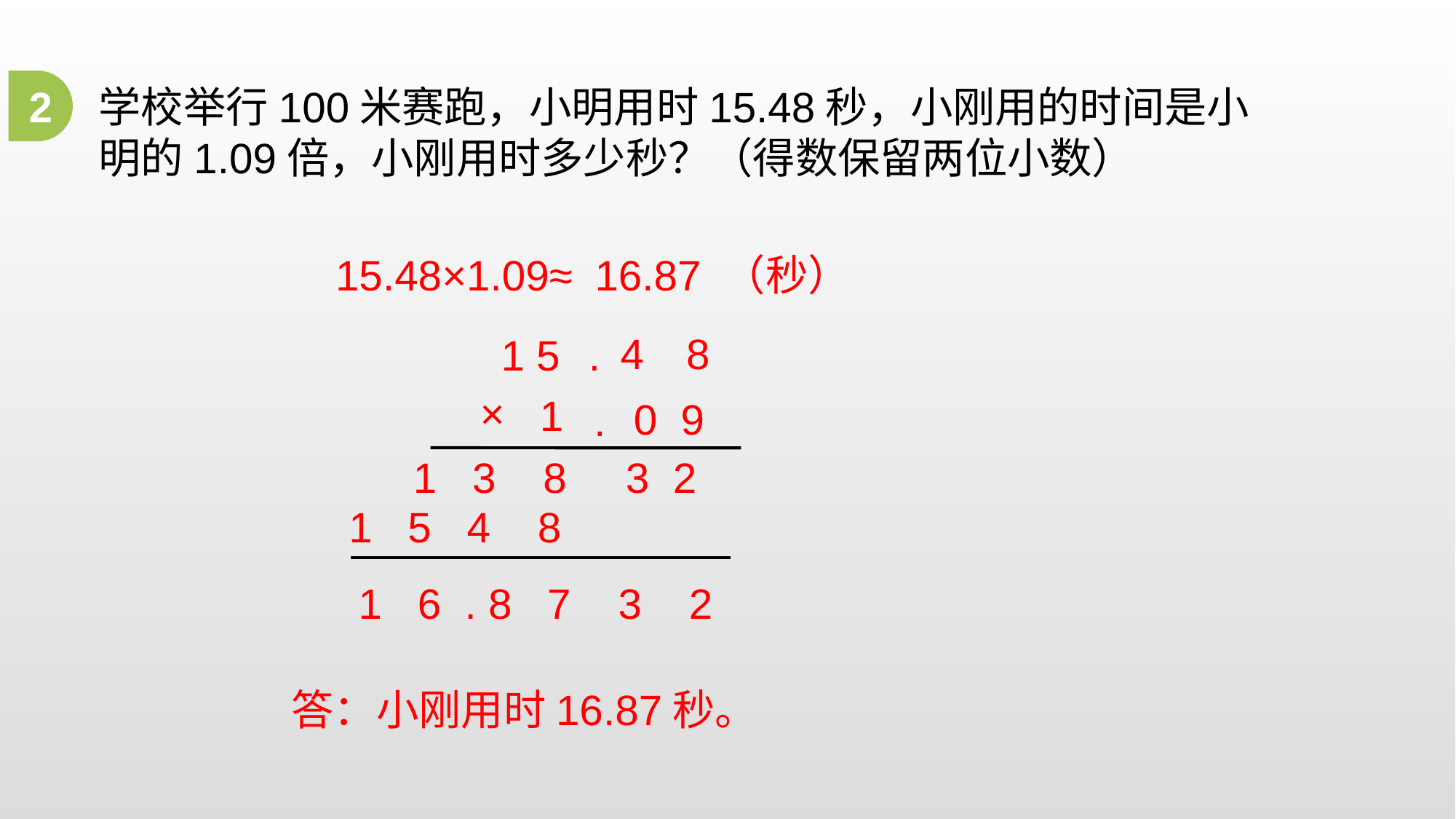

2
学校举行100米赛跑，小明用时15.48秒，小刚用的时间是小明的1.09倍，小刚用时多少秒？（得数保留两位小数）
15.48×1.09≈
16.87 （秒）
4
8
1 5
.
×
1
0  9
.
 1   3    8     3  2
    1   5   4    8
    1   6  . 8   7    3    2
答：小刚用时16.87秒。